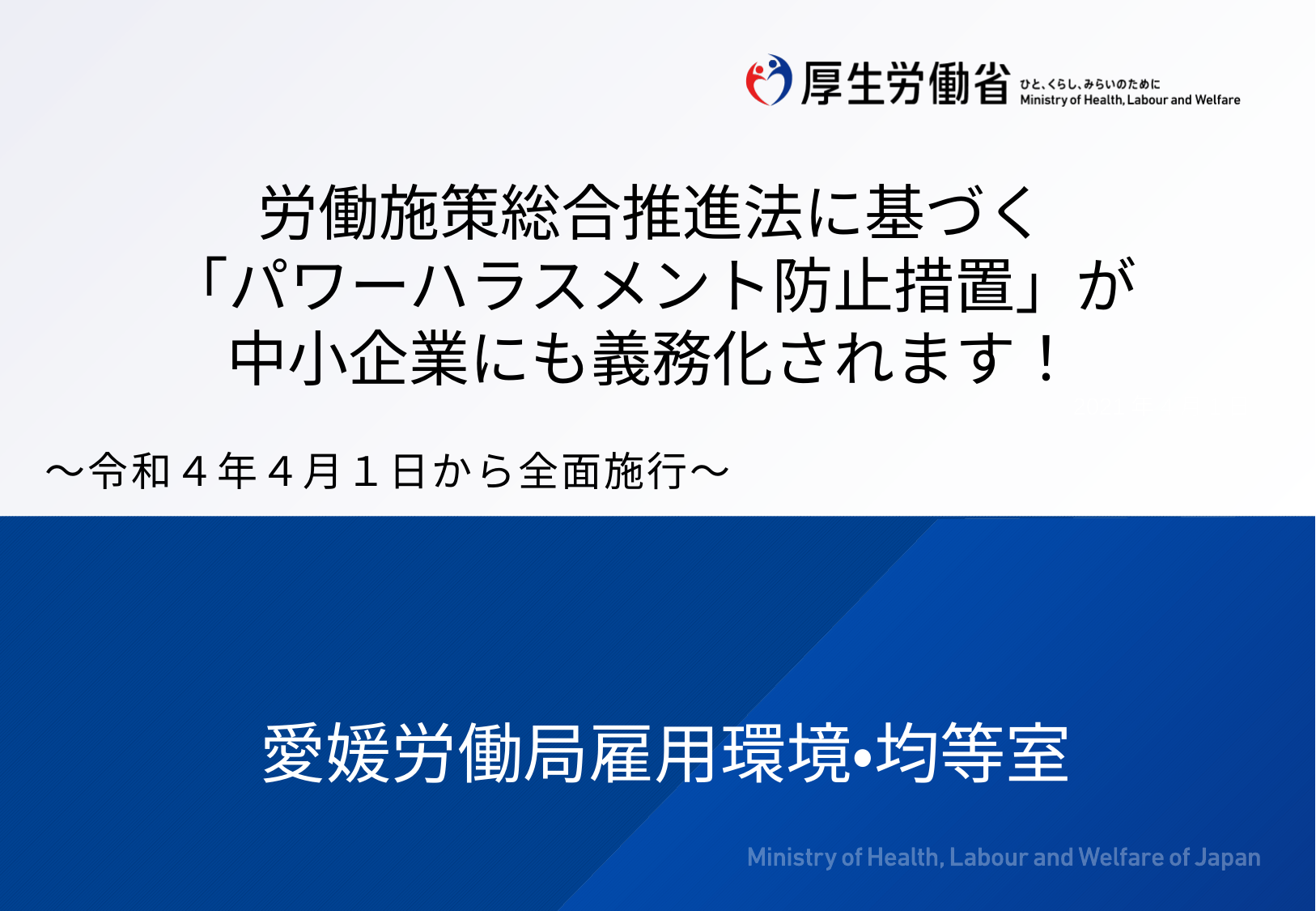

# 労働施策総合推進法に基づく 「パワーハラスメント防止措置」が 中小企業にも義務化されます！
～令和４年４月１日から全面施行～
愛媛労働局雇用環境・均等室